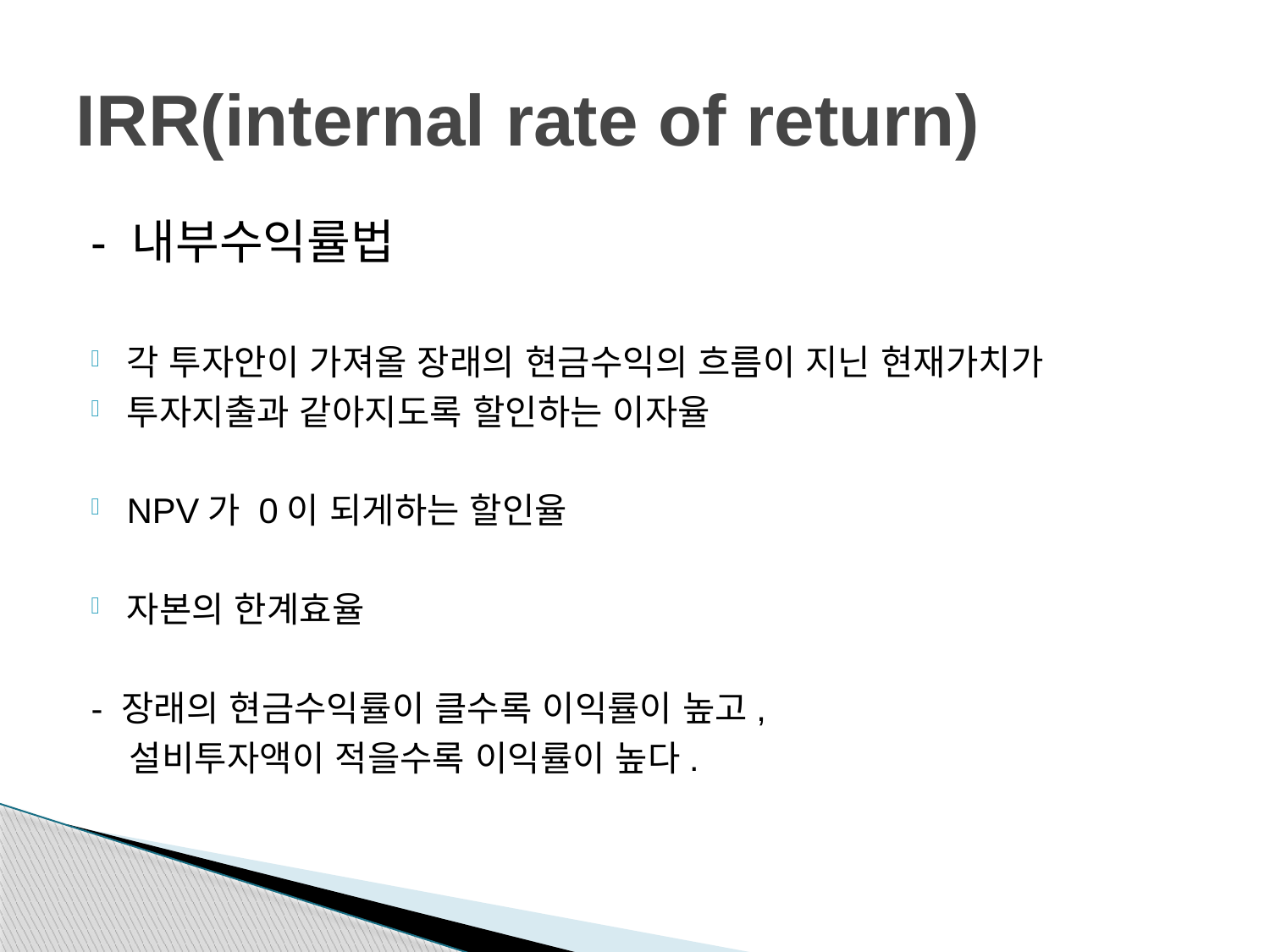

# IRR(internal rate of return)
- 내부수익률법

각 투자안이 가져올 장래의 현금수익의 흐름이 지닌 현재가치가
투자지출과 같아지도록 할인하는 이자율

NPV가 0이 되게하는 할인율

자본의 한계효율

- 장래의 현금수익률이 클수록 이익률이 높고,
   설비투자액이 적을수록 이익률이 높다.